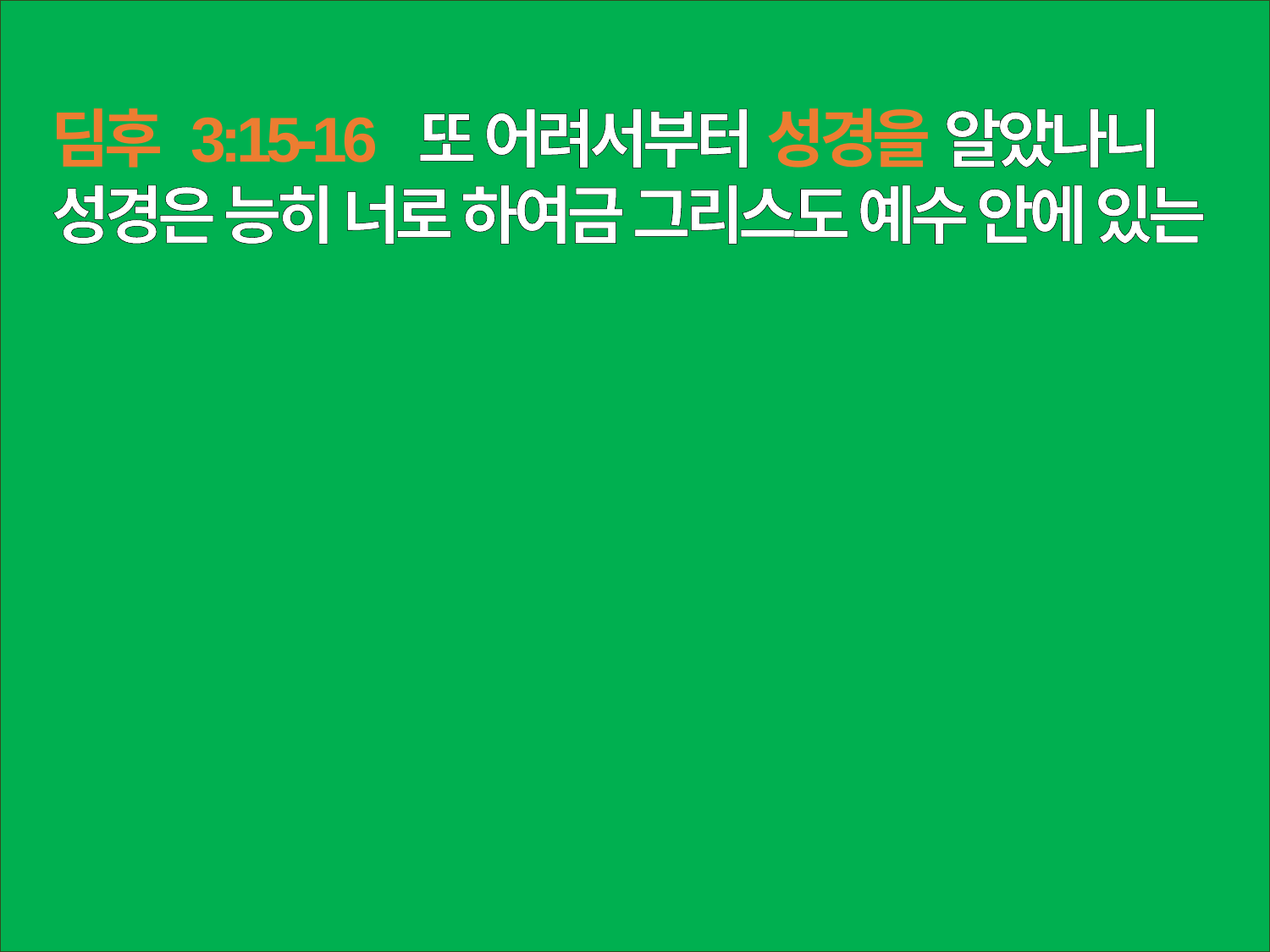

딤후 3:15-16  또 어려서부터 성경을 알았나니
성경은 능히 너로 하여금 그리스도 예수 안에 있는